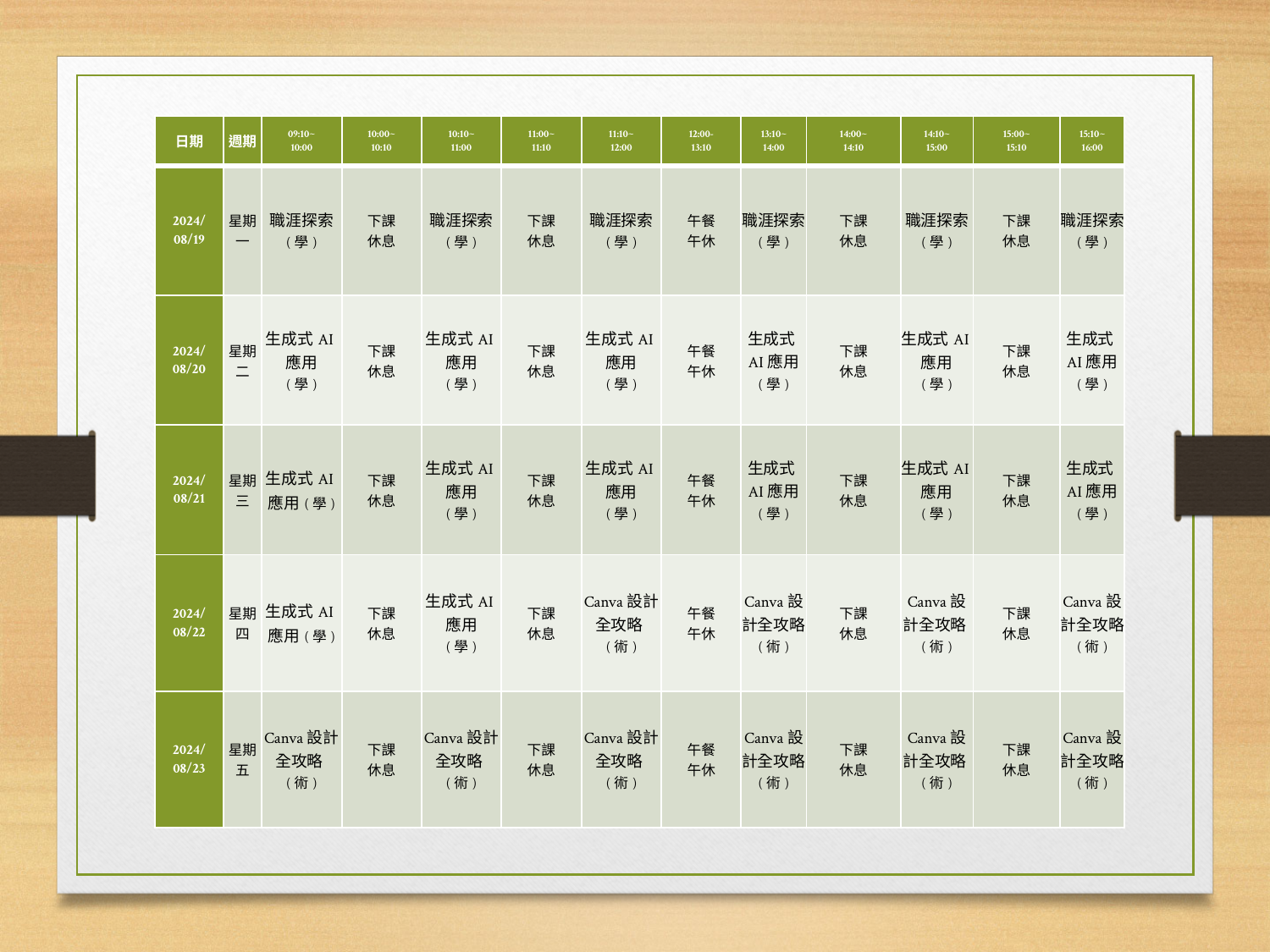

| 日期 | 週期 | 09:10~ 10:00 | 10:00~ 10:10 | 10:10~ 11:00 | 11:00~ 11:10 | 11:10~ 12:00 | 12:00- 13:10 | 13:10~ 14:00 | 14:00~ 14:10 | 14:10~ 15:00 | 15:00~ 15:10 | 15:10~ 16:00 |
| --- | --- | --- | --- | --- | --- | --- | --- | --- | --- | --- | --- | --- |
| 2024/ 08/19 | 星期一 | 職涯探索 (學) | 下課 休息 | 職涯探索 (學) | 下課 休息 | 職涯探索 (學) | 午餐 午休 | 職涯探索 (學) | 下課 休息 | 職涯探索 (學) | 下課 休息 | 職涯探索 (學) |
| 2024/ 08/20 | 星期二 | 生成式AI應用 (學) | 下課 休息 | 生成式AI應用 (學) | 下課 休息 | 生成式AI應用 (學) | 午餐 午休 | 生成式AI應用 (學) | 下課 休息 | 生成式AI應用 (學) | 下課 休息 | 生成式AI應用 (學) |
| 2024/ 08/21 | 星期三 | 生成式AI應用(學) | 下課 休息 | 生成式AI應用 (學) | 下課 休息 | 生成式AI應用 (學) | 午餐 午休 | 生成式AI應用 (學) | 下課 休息 | 生成式AI應用 (學) | 下課 休息 | 生成式AI應用 (學) |
| 2024/ 08/22 | 星期四 | 生成式AI應用(學) | 下課 休息 | 生成式AI應用 (學) | 下課 休息 | Canva設計全攻略(術) | 午餐 午休 | Canva設計全攻略(術) | 下課 休息 | Canva設計全攻略(術) | 下課 休息 | Canva設計全攻略(術) |
| 2024/ 08/23 | 星期五 | Canva設計全攻略(術) | 下課 休息 | Canva設計全攻略(術) | 下課 休息 | Canva設計全攻略(術) | 午餐 午休 | Canva設計全攻略(術) | 下課 休息 | Canva設計全攻略(術) | 下課 休息 | Canva設計全攻略(術) |